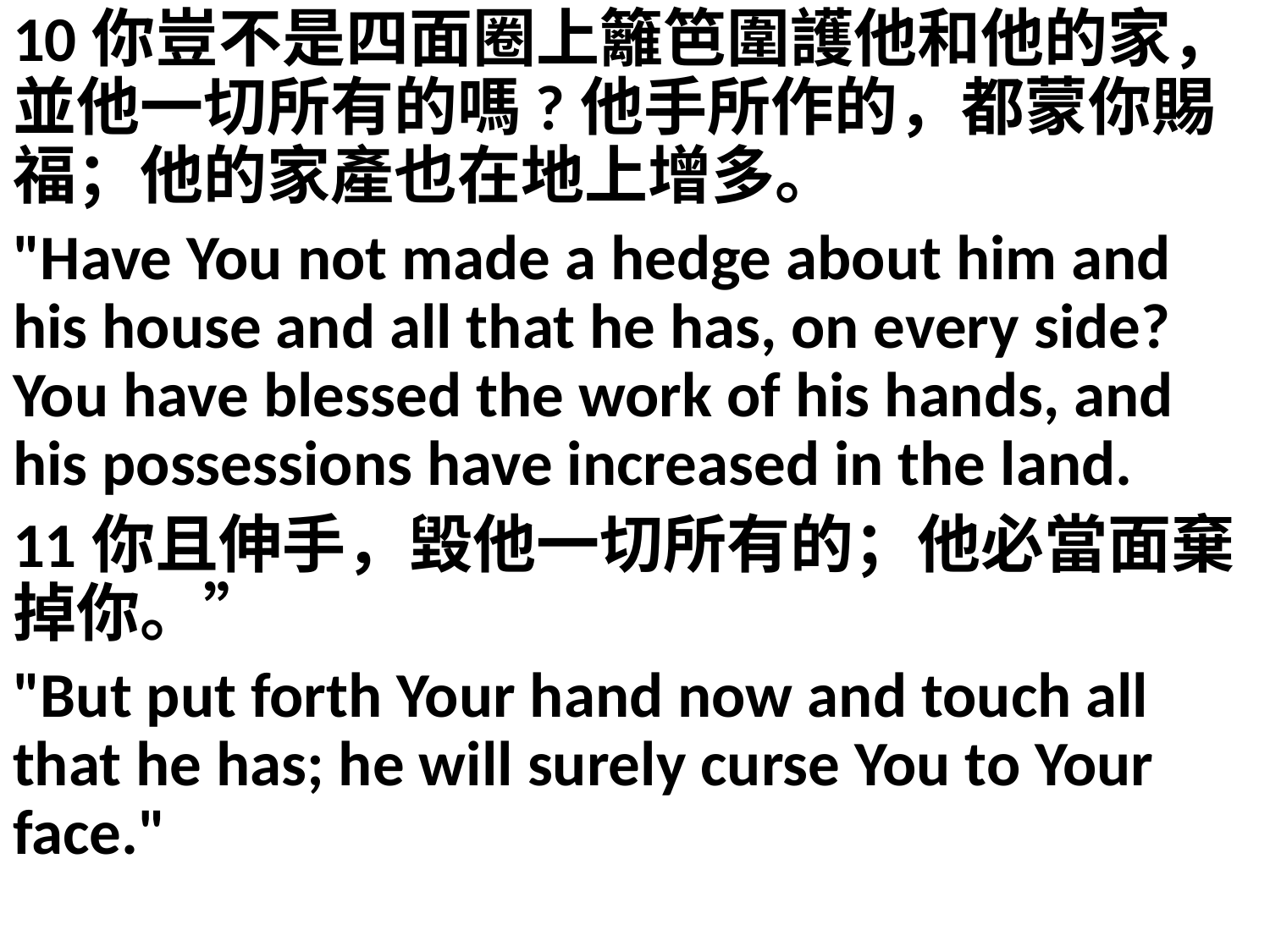

10你豈不是四面圈上籬笆圍護他和他的家，並他一切所有的嗎?他手所作的，都蒙你賜福；他的家產也在地上增多。
"Have You not made a hedge about him and his house and all that he has, on every side? You have blessed the work of his hands, and his possessions have increased in the land.
11你且伸手，毀他一切所有的；他必當面棄掉你。”
"But put forth Your hand now and touch all that he has; he will surely curse You to Your face."